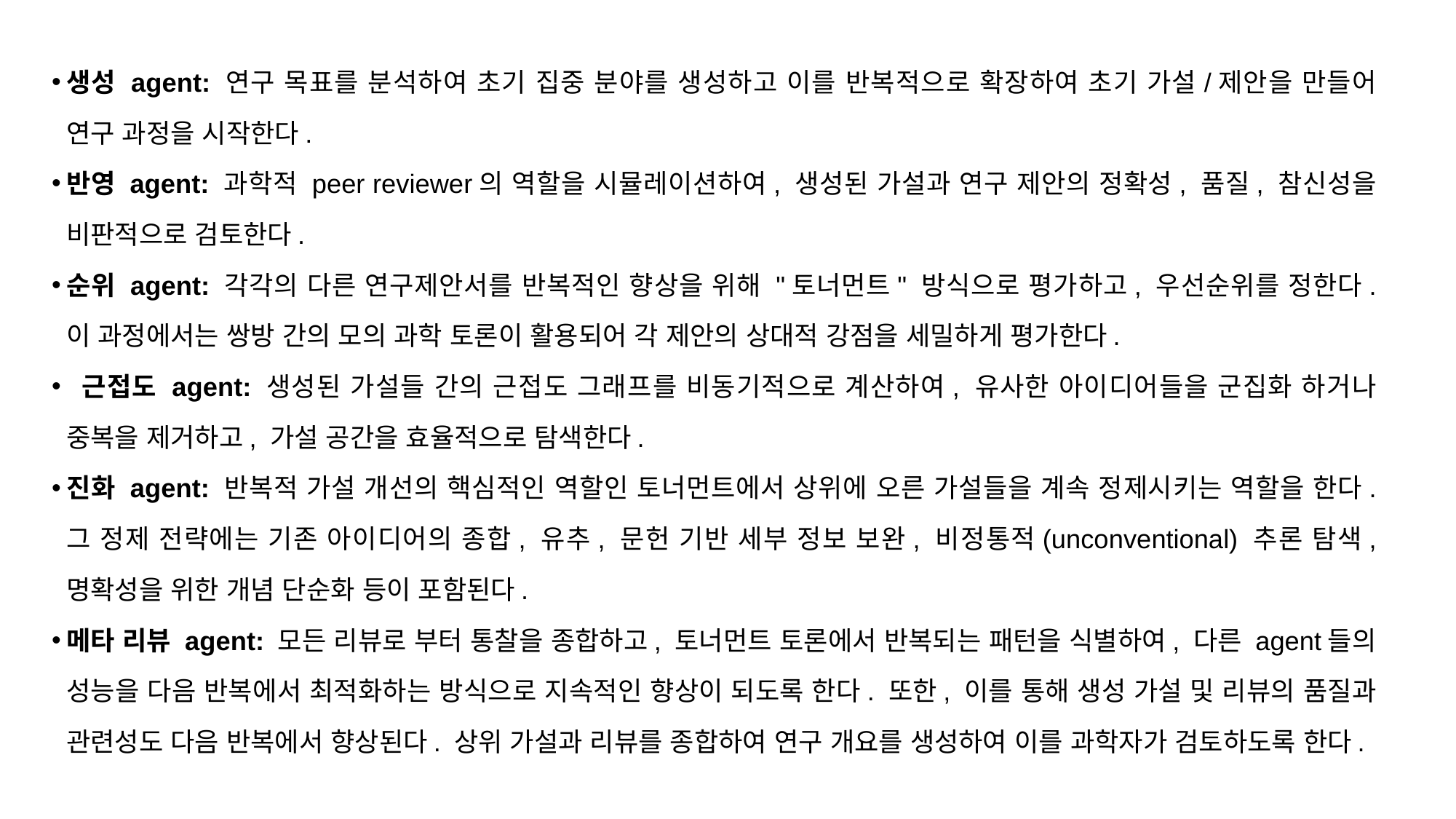

생성 agent: 연구 목표를 분석하여 초기 집중 분야를 생성하고 이를 반복적으로 확장하여 초기 가설/제안을 만들어 연구 과정을 시작한다.
반영 agent: 과학적 peer reviewer의 역할을 시뮬레이션하여, 생성된 가설과 연구 제안의 정확성, 품질, 참신성을 비판적으로 검토한다.
순위 agent: 각각의 다른 연구제안서를 반복적인 향상을 위해 "토너먼트" 방식으로 평가하고, 우선순위를 정한다. 이 과정에서는 쌍방 간의 모의 과학 토론이 활용되어 각 제안의 상대적 강점을 세밀하게 평가한다.
 근접도 agent: 생성된 가설들 간의 근접도 그래프를 비동기적으로 계산하여, 유사한 아이디어들을 군집화 하거나 중복을 제거하고, 가설 공간을 효율적으로 탐색한다.
진화 agent: 반복적 가설 개선의 핵심적인 역할인 토너먼트에서 상위에 오른 가설들을 계속 정제시키는 역할을 한다. 그 정제 전략에는 기존 아이디어의 종합, 유추, 문헌 기반 세부 정보 보완, 비정통적(unconventional) 추론 탐색, 명확성을 위한 개념 단순화 등이 포함된다.
메타 리뷰 agent: 모든 리뷰로 부터 통찰을 종합하고, 토너먼트 토론에서 반복되는 패턴을 식별하여, 다른 agent들의 성능을 다음 반복에서 최적화하는 방식으로 지속적인 향상이 되도록 한다. 또한, 이를 통해 생성 가설 및 리뷰의 품질과 관련성도 다음 반복에서 향상된다. 상위 가설과 리뷰를 종합하여 연구 개요를 생성하여 이를 과학자가 검토하도록 한다.